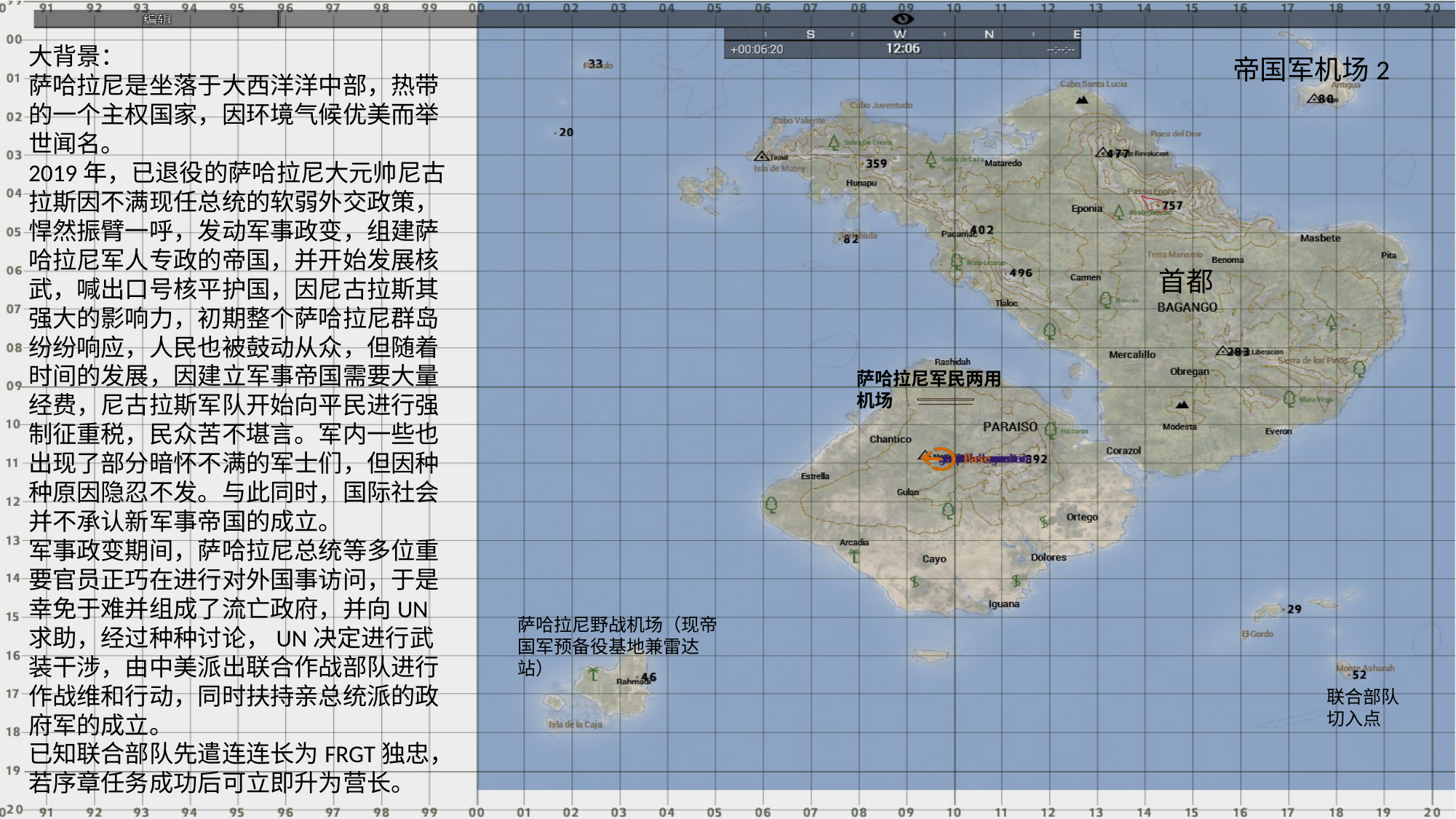

大背景：
萨哈拉尼是坐落于大西洋洋中部，热带的一个主权国家，因环境气候优美而举世闻名。
2019年，已退役的萨哈拉尼大元帅尼古拉斯因不满现任总统的软弱外交政策，悍然振臂一呼，发动军事政变，组建萨哈拉尼军人专政的帝国，并开始发展核武，喊出口号核平护国，因尼古拉斯其强大的影响力，初期整个萨哈拉尼群岛纷纷响应，人民也被鼓动从众，但随着时间的发展，因建立军事帝国需要大量经费，尼古拉斯军队开始向平民进行强制征重税，民众苦不堪言。军内一些也出现了部分暗怀不满的军士们，但因种种原因隐忍不发。与此同时，国际社会并不承认新军事帝国的成立。
军事政变期间，萨哈拉尼总统等多位重要官员正巧在进行对外国事访问，于是幸免于难并组成了流亡政府，并向UN求助，经过种种讨论，UN决定进行武装干涉，由中美派出联合作战部队进行作战维和行动，同时扶持亲总统派的政府军的成立。
已知联合部队先遣连连长为FRGT独忠，若序章任务成功后可立即升为营长。
帝国军机场2
首都
萨哈拉尼军民两用机场
萨哈拉尼野战机场（现帝国军预备役基地兼雷达站）
联合部队切入点